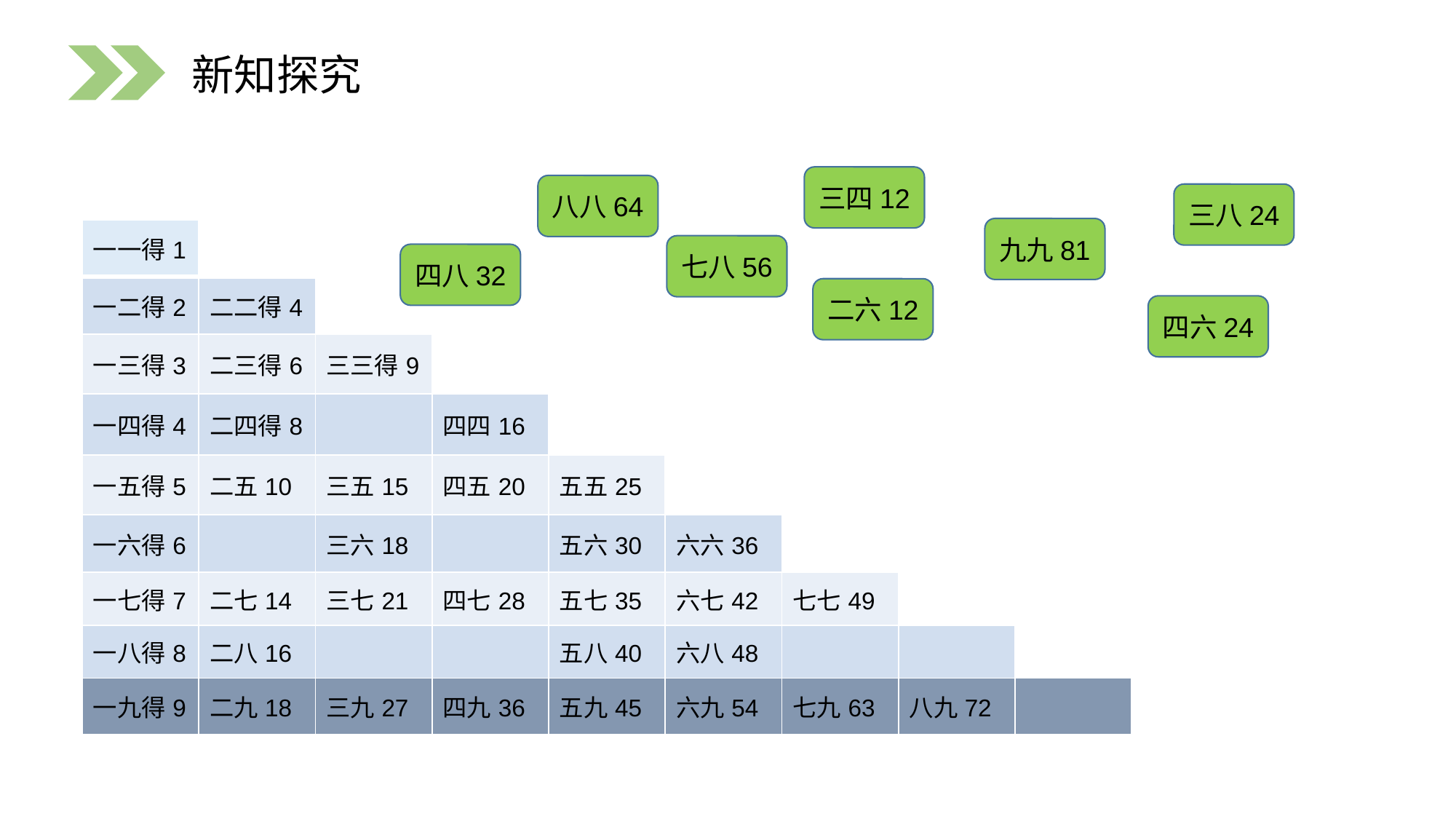

新知探究
三四12
八八64
三八24
九九81
| 一一得1 |  |  |  |  |  |  |  |  |
| --- | --- | --- | --- | --- | --- | --- | --- | --- |
| 一二得2 | 二二得4 |  |  |  |  |  |  |  |
| 一三得3 | 二三得6 | 三三得9 |  |  |  |  |  |  |
| 一四得4 | 二四得8 |  | 四四16 |  |  |  |  |  |
| 一五得5 | 二五10 | 三五15 | 四五20 | 五五25 |  |  |  |  |
| 一六得6 |  | 三六18 |  | 五六30 | 六六36 |  |  |  |
| 一七得7 | 二七14 | 三七21 | 四七28 | 五七35 | 六七42 | 七七49 |  |  |
| 一八得8 | 二八16 |  |  | 五八40 | 六八48 |  |  |  |
| 一九得9 | 二九18 | 三九27 | 四九36 | 五九45 | 六九54 | 七九63 | 八九72 |  |
七八56
四八32
二六12
四六24